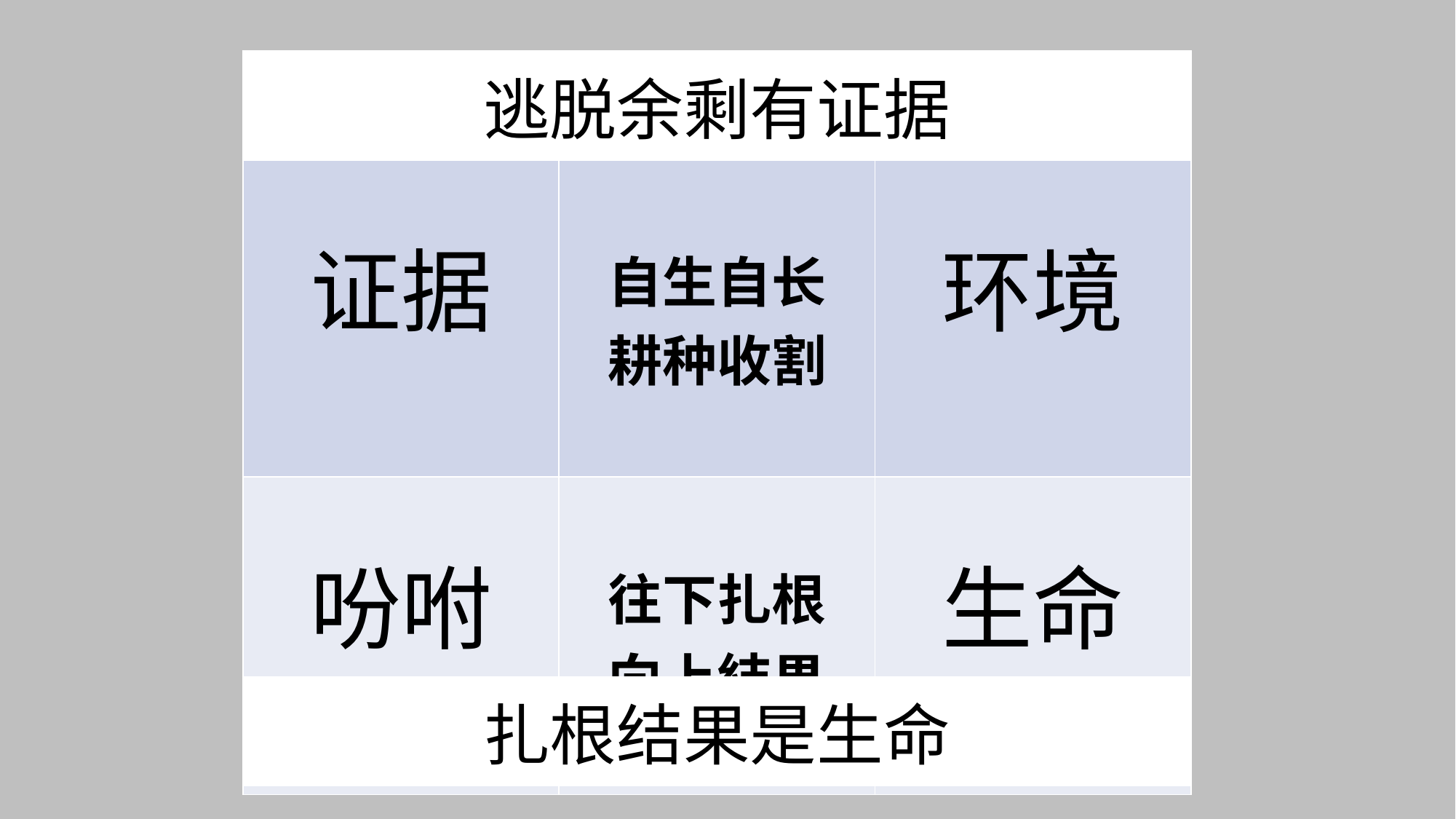

| 逃脱余剩有证据 |  |  |
| --- | --- | --- |
| 证据 | 自生自长 耕种收割 | 环境 |
| 吩咐 | 往下扎根 向上結果 | 生命 |
| 扎扎根结果是生命根 |
| --- |